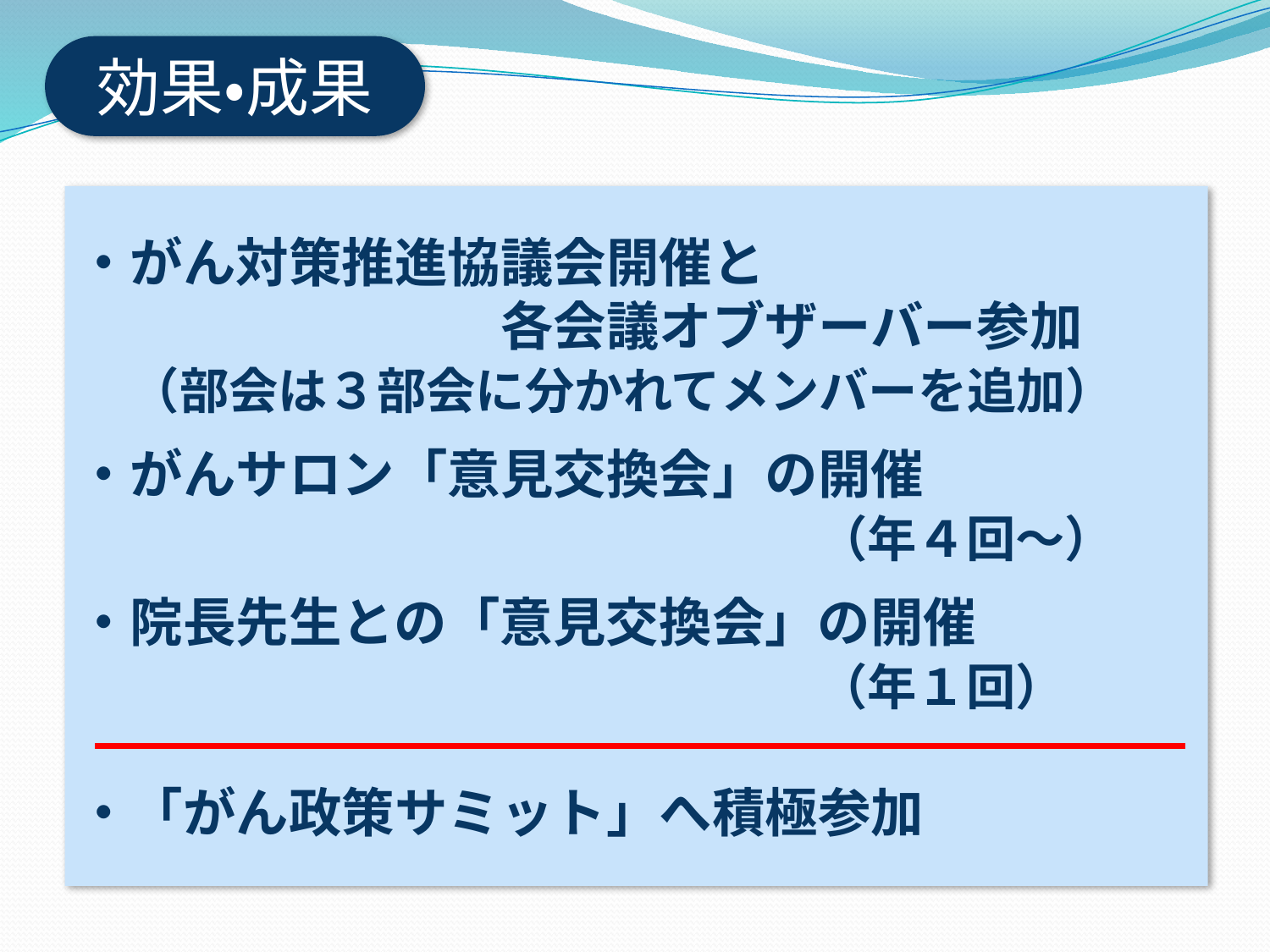

効果・成果
・がん対策推進協議会開催と
　　　　　　　　各会議オブザーバー参加
　（部会は３部会に分かれてメンバーを追加）
・がんサロン「意見交換会」の開催
　　　　　　　　　　　　　　（年４回～）
・院長先生との「意見交換会」の開催
　　　　　　　　　　　　　　（年１回）

・「がん政策サミット」へ積極参加

　（部会は３部会に分かれてメンバーを追加）
　資金的な支援はマダ
　全がんサロン「意見交換会」の開催
　「がん政策サミット」へ積極参加